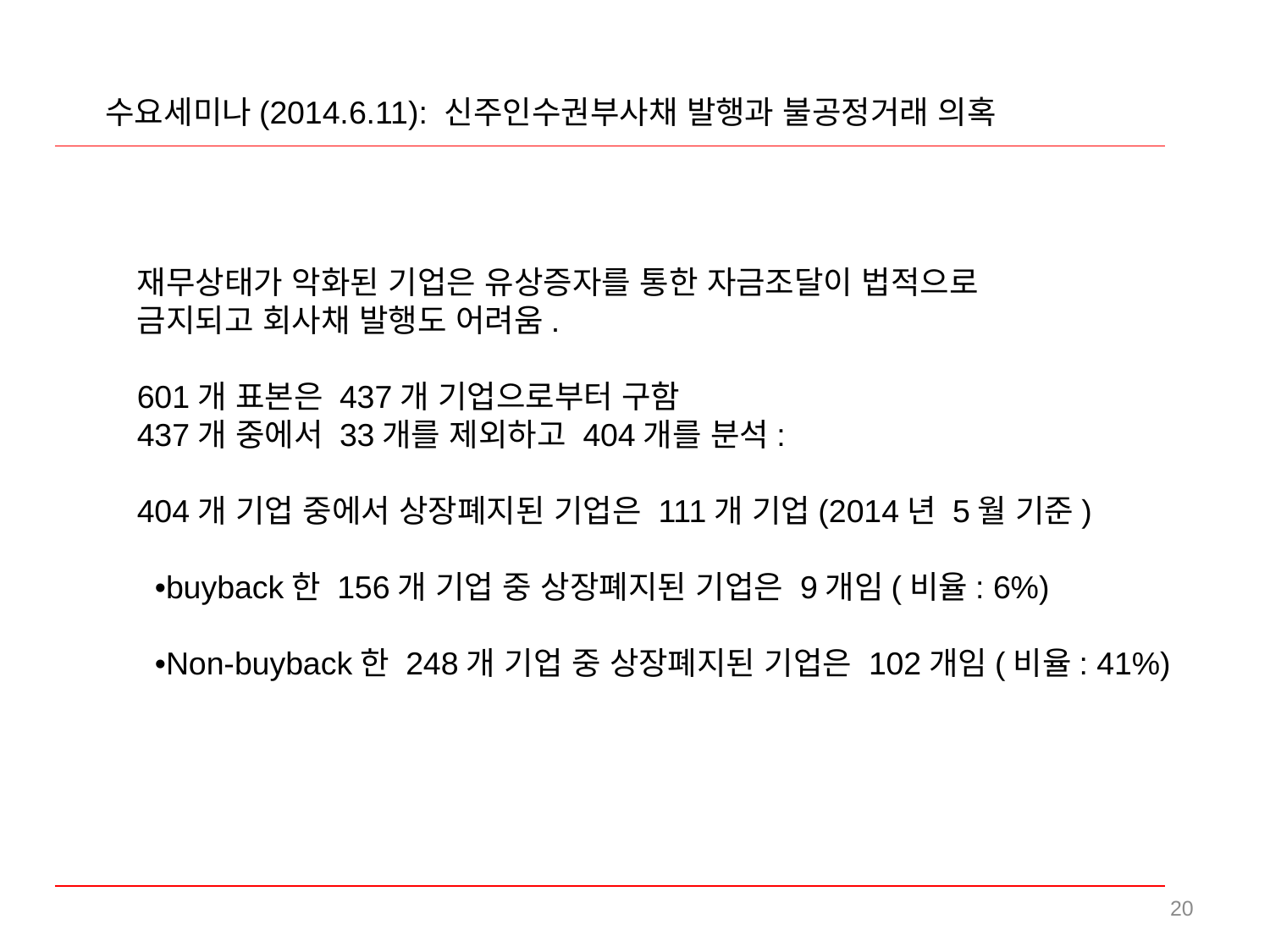

수요세미나(2014.6.11): 신주인수권부사채 발행과 불공정거래 의혹
재무상태가 악화된 기업은 유상증자를 통한 자금조달이 법적으로
금지되고 회사채 발행도 어려움.

601개 표본은 437개 기업으로부터 구함
437개 중에서 33개를 제외하고 404개를 분석:

404개 기업 중에서 상장폐지된 기업은 111개 기업(2014년 5월 기준)

  •buyback한 156개 기업 중 상장폐지된 기업은 9개임(비율: 6%)

  •Non-buyback한 248개 기업 중 상장폐지된 기업은 102개임(비율: 41%)

20